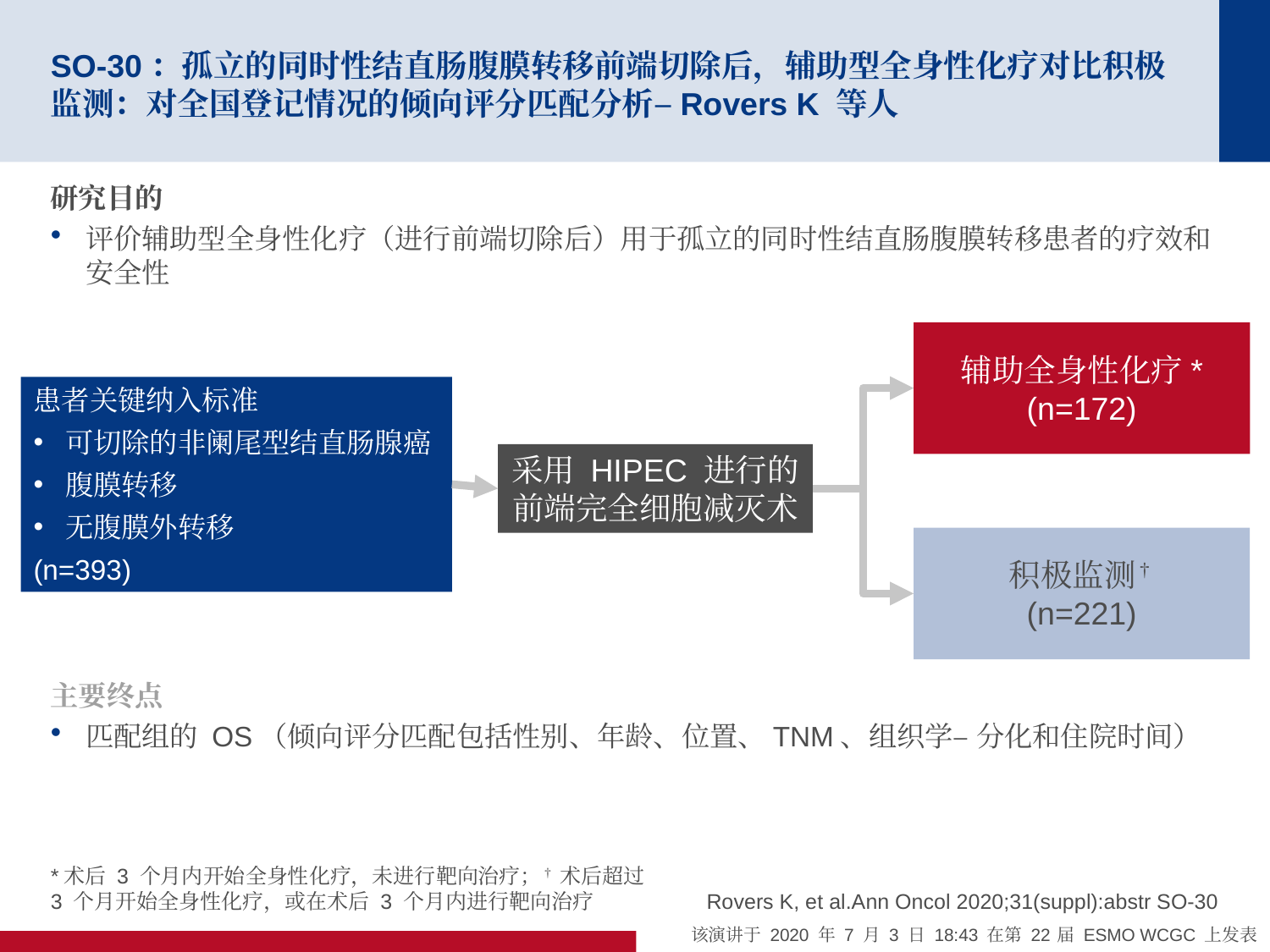

# SO-30：孤立的同时性结直肠腹膜转移前端切除后，辅助型全身性化疗对比积极监测：对全国登记情况的倾向评分匹配分析–Rovers K 等人
研究目的
评价辅助型全身性化疗（进行前端切除后）用于孤立的同时性结直肠腹膜转移患者的疗效和安全性
辅助全身性化疗*
(n=172)
患者关键纳入标准
可切除的非阑尾型结直肠腺癌
腹膜转移
无腹膜外转移
(n=393)
采用 HIPEC 进行的前端完全细胞减灭术
积极监测†
(n=221)
主要终点
匹配组的 OS（倾向评分匹配包括性别、年龄、位置、TNM、组织学– 分化和住院时间）
*术后 3 个月内开始全身性化疗，未进行靶向治疗；† 术后超过 3 个月开始全身性化疗，或在术后 3 个月内进行靶向治疗
Rovers K, et al.Ann Oncol 2020;31(suppl):abstr SO-30
该演讲于 2020 年 7 月 3 日 18:43 在第 22 届 ESMO WCGC 上发表